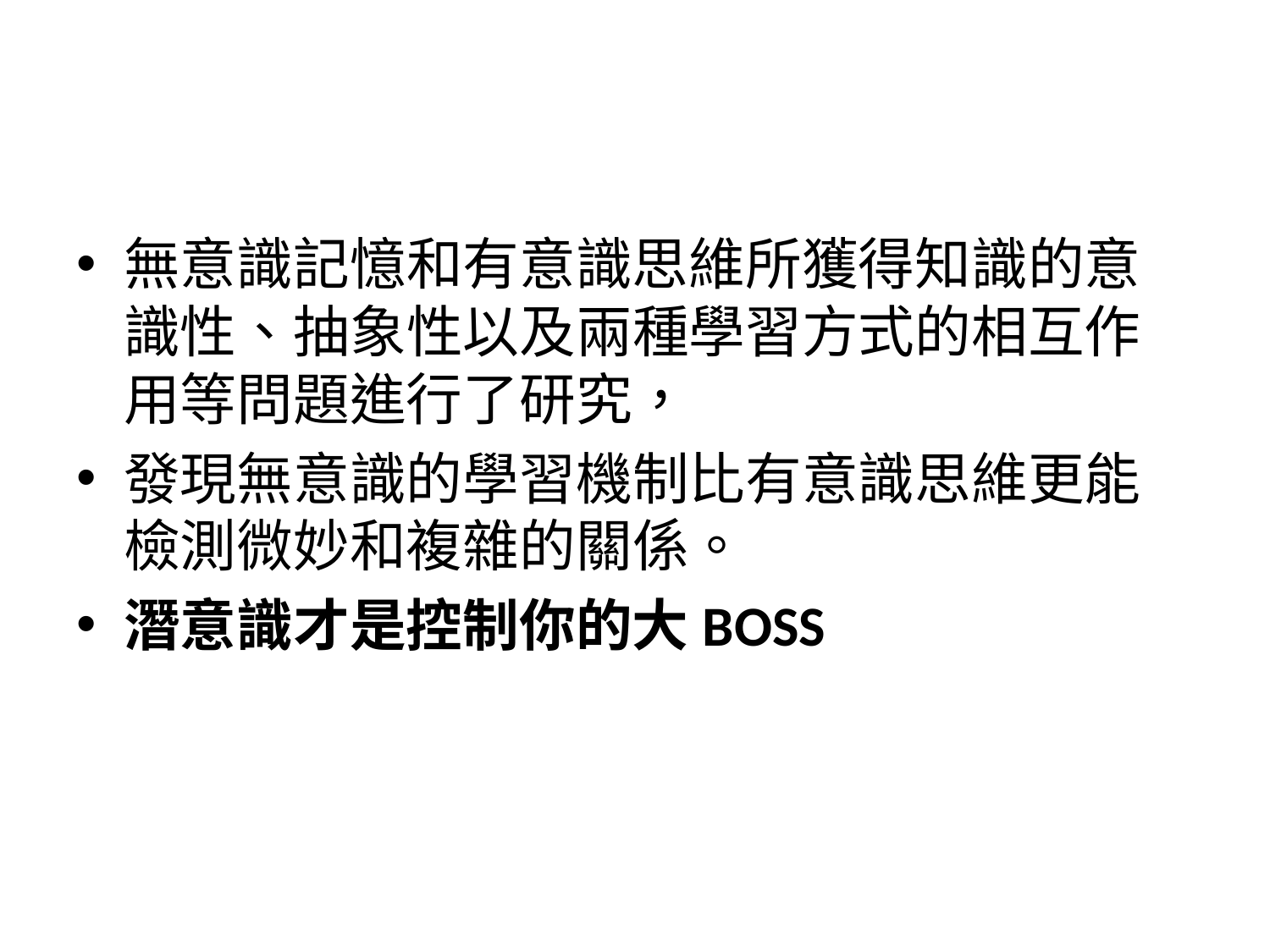

無意識記憶和有意識思維所獲得知識的意識性、抽象性以及兩種學習方式的相互作用等問題進行了研究，
發現無意識的學習機制比有意識思維更能檢測微妙和複雜的關係。
潛意識才是控制你的大BOSS